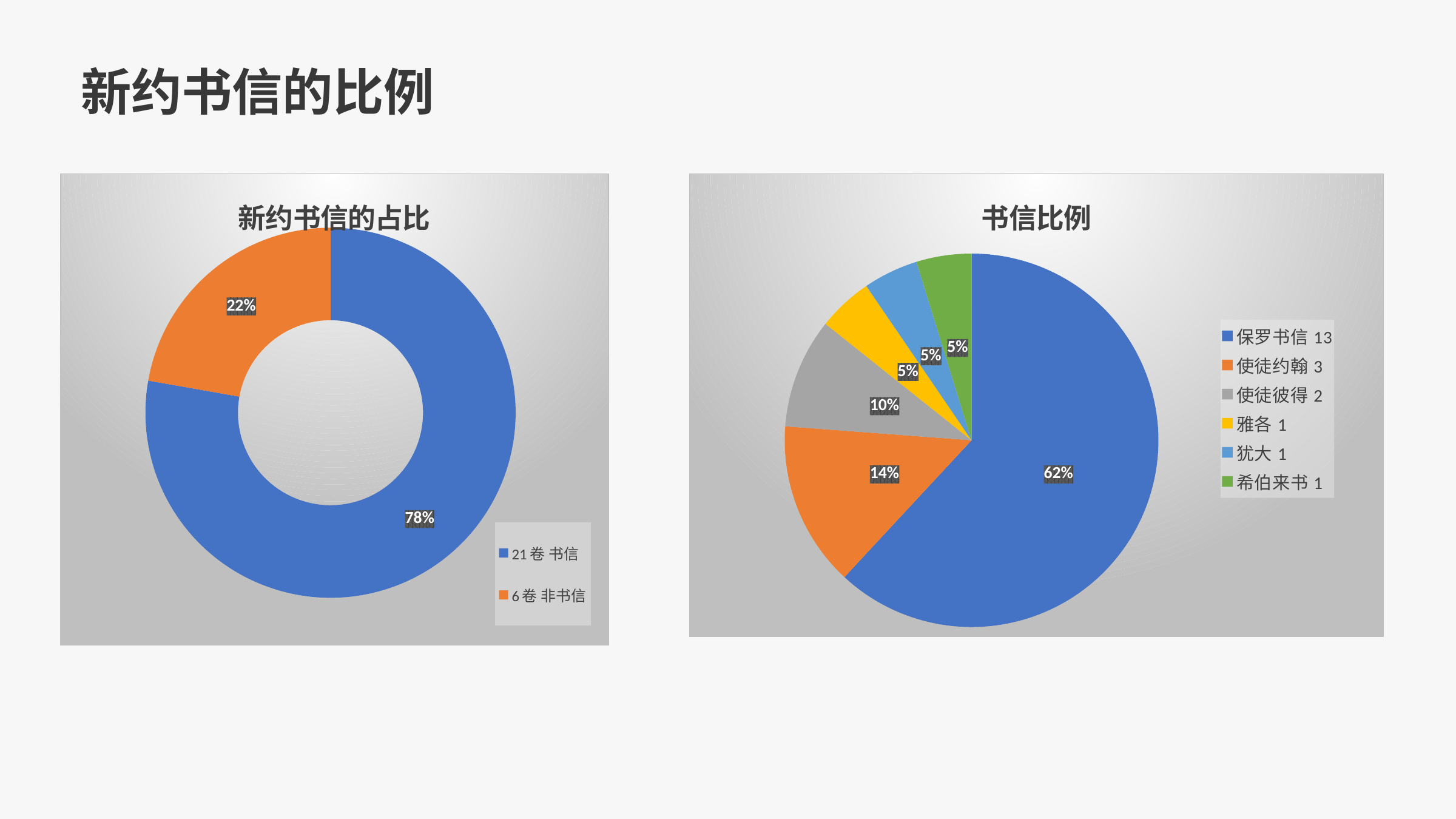

新约书信的比例

### Chart: 新约书信的占比

| Category | Sales |
|---|---|
| 21卷 书信 | 21.0 |
| 6卷 非书信 | 6.0 |

### Chart:

| Category | 书信比例 |
|---|---|
| 保罗书信13 | 13.0 |
| 使徒约翰3 | 3.0 |
| 使徒彼得2 | 2.0 |
| 雅各1 | 1.0 |
| 犹大1 | 1.0 |
| 希伯来书1 | 1.0 |